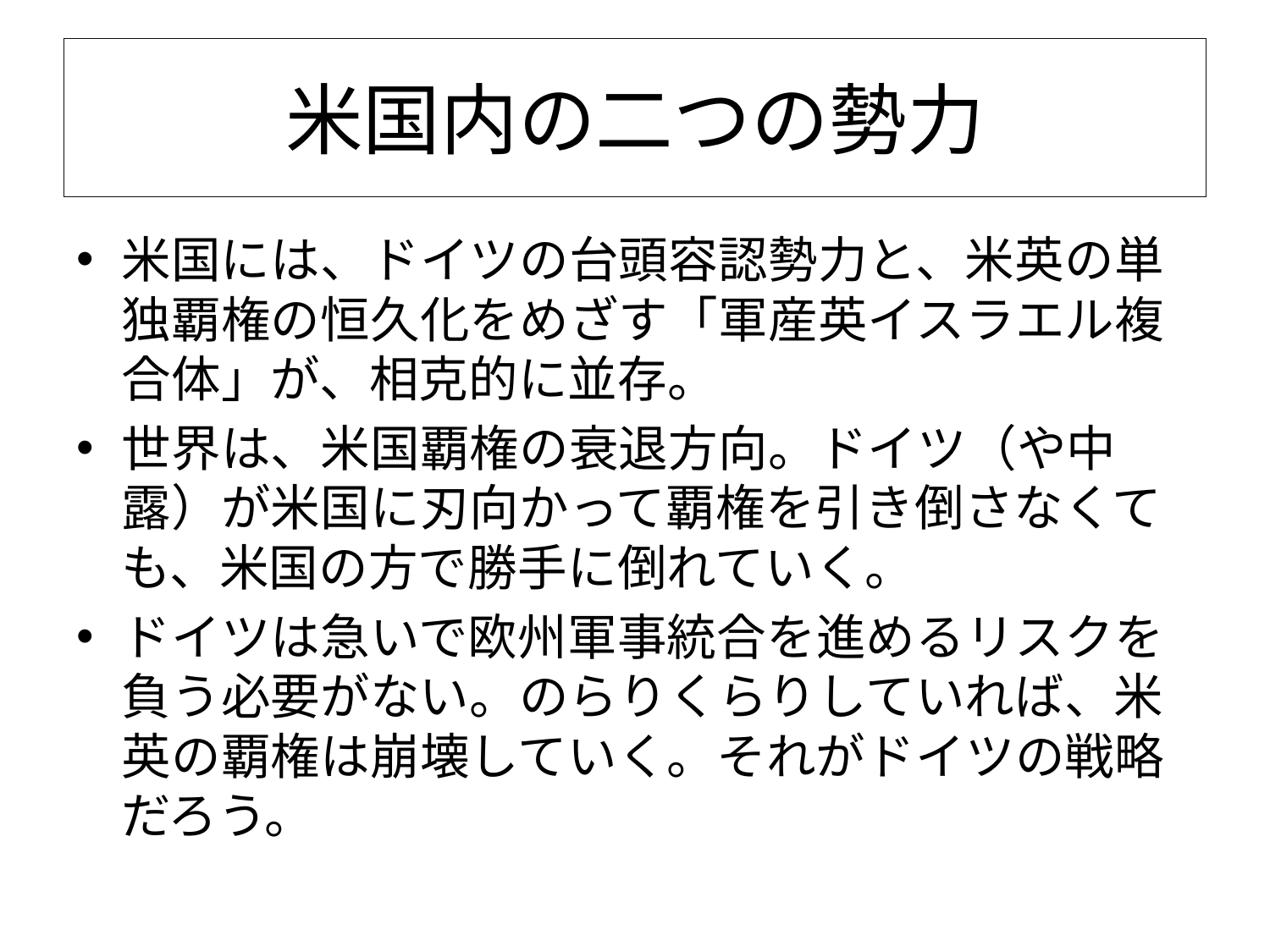

# 米国内の二つの勢力
米国には、ドイツの台頭容認勢力と、米英の単独覇権の恒久化をめざす「軍産英イスラエル複合体」が、相克的に並存。
世界は、米国覇権の衰退方向。ドイツ（や中露）が米国に刃向かって覇権を引き倒さなくても、米国の方で勝手に倒れていく。
ドイツは急いで欧州軍事統合を進めるリスクを負う必要がない。のらりくらりしていれば、米英の覇権は崩壊していく。それがドイツの戦略だろう。